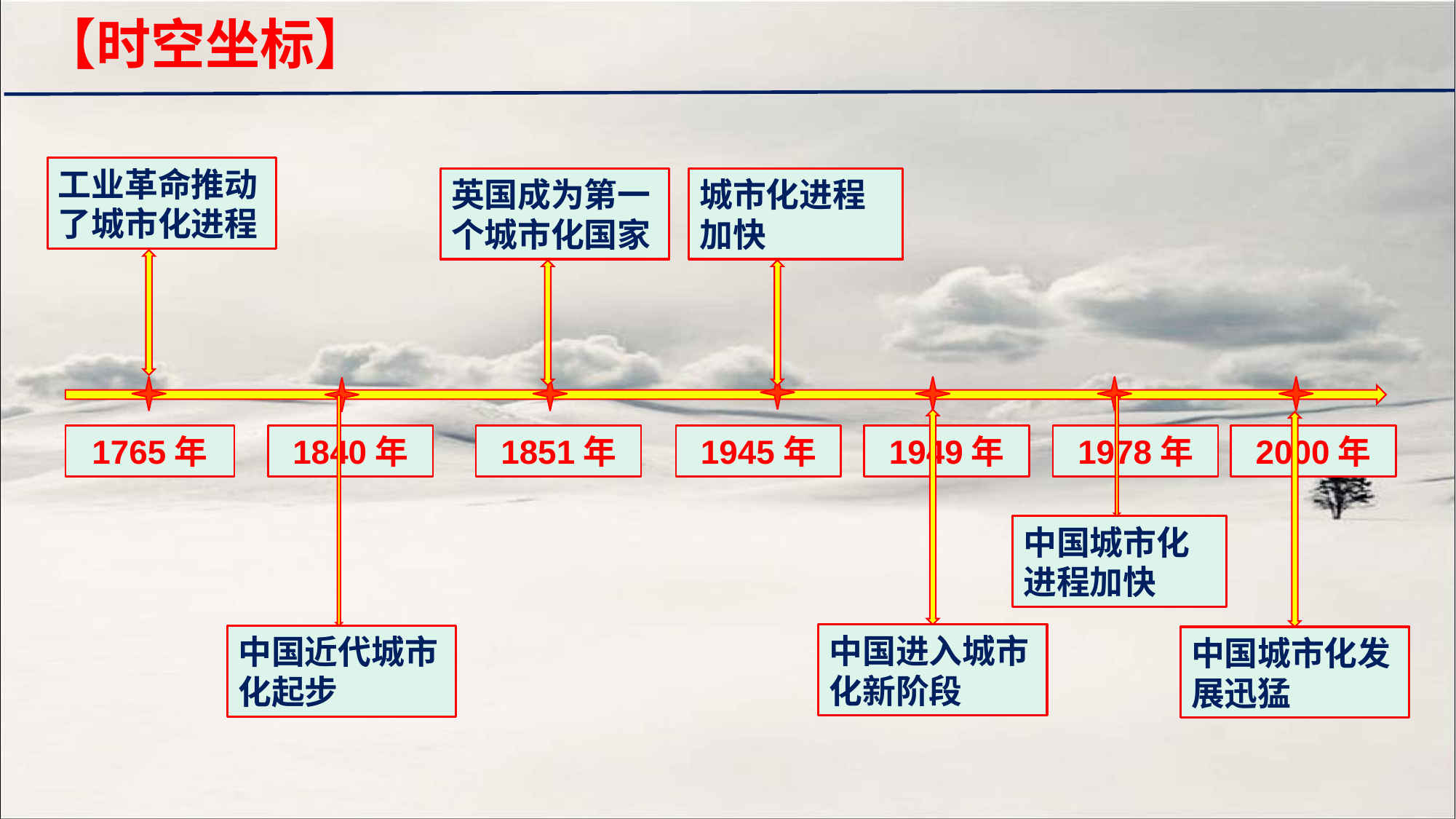

【时空坐标】
工业革命推动了城市化进程

英国成为第一个城市化国家

城市化进程加快

1765年
1840年
1851年
1945年
1949年
1978年
2000年

中国城市化进程加快

中国近代城市化起步

中国进入城市化新阶段

中国城市化发展迅猛